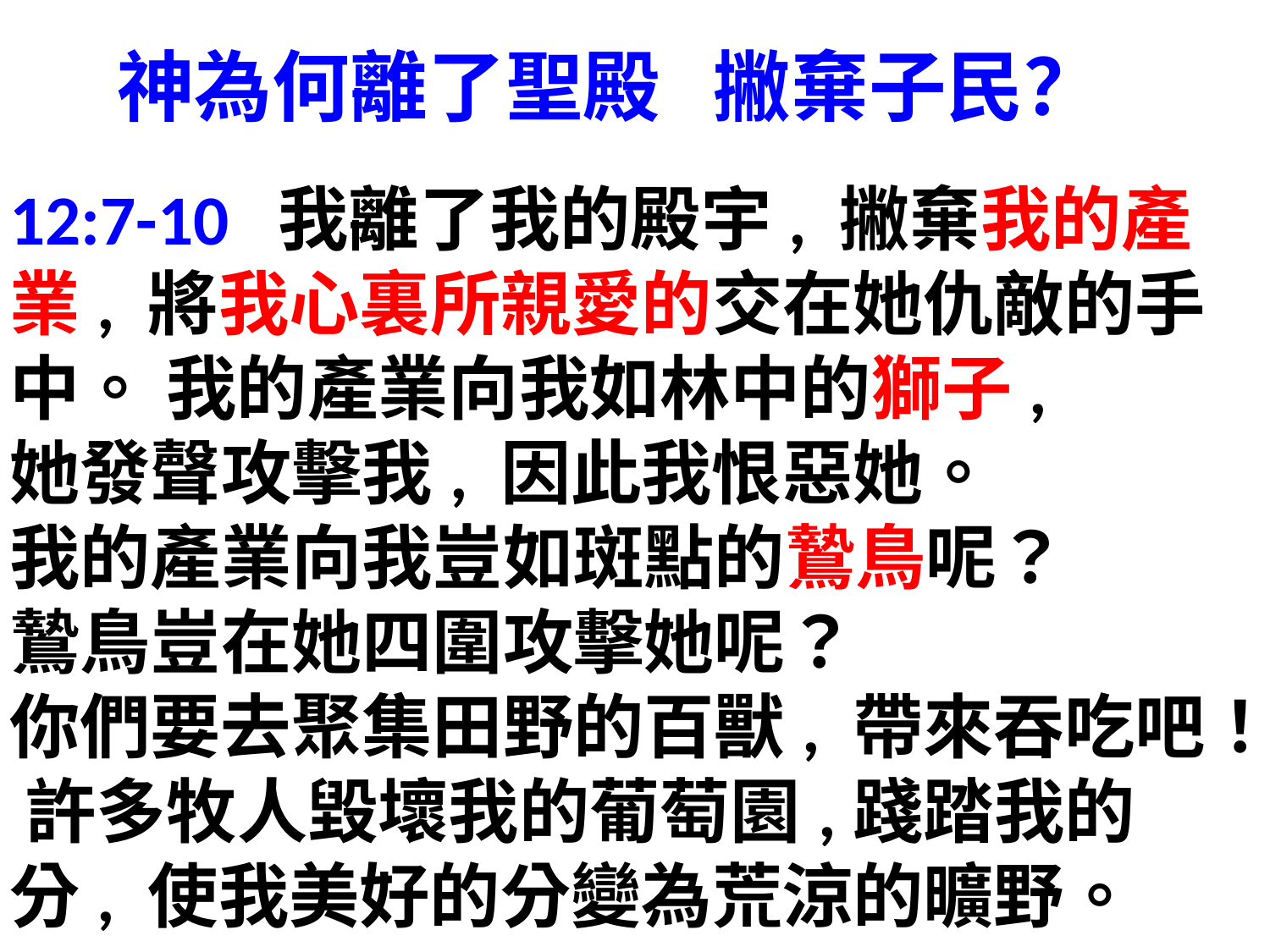

神為何離了聖殿   撇棄子民？
12:7-10  我離了我的殿宇, 撇棄我的產業, 將我心裏所親愛的交在她仇敵的手中。 我的產業向我如林中的獅子, 
她發聲攻擊我, 因此我恨惡她。 
我的產業向我豈如斑點的鷙鳥呢？ 
鷙鳥豈在她四圍攻擊她呢？ 
你們要去聚集田野的百獸, 帶來吞吃吧！ 許多牧人毀壞我的葡萄園,踐踏我的分, 使我美好的分變為荒涼的曠野。